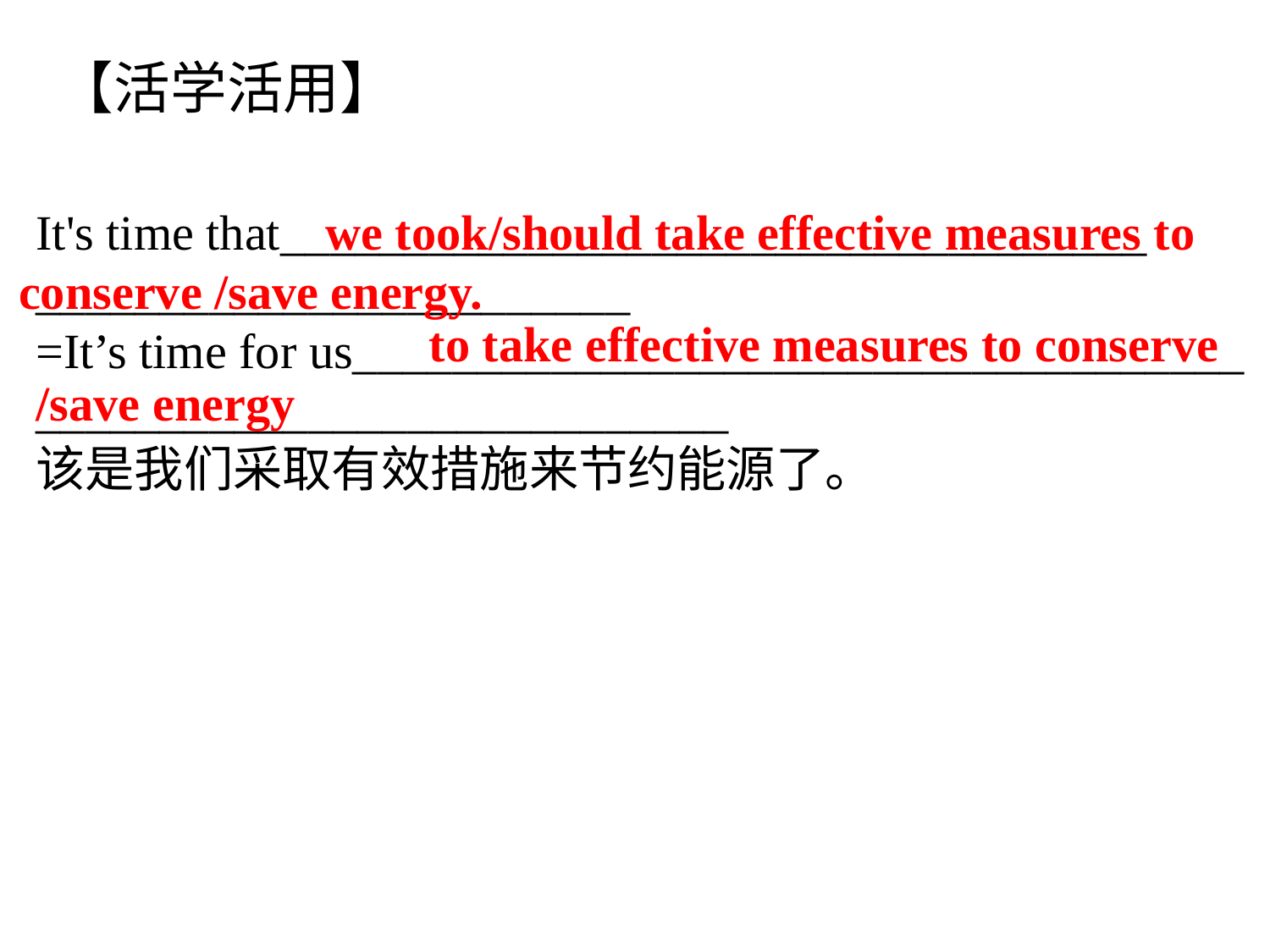

【活学活用】
                         we took/should take effective measures to
conserve /save energy.
It's time that___________________________________
________________________
=It’s time for us____________________________________
____________________________
该是我们采取有效措施来节约能源了。
                                to take effective measures to conserve
/save energy